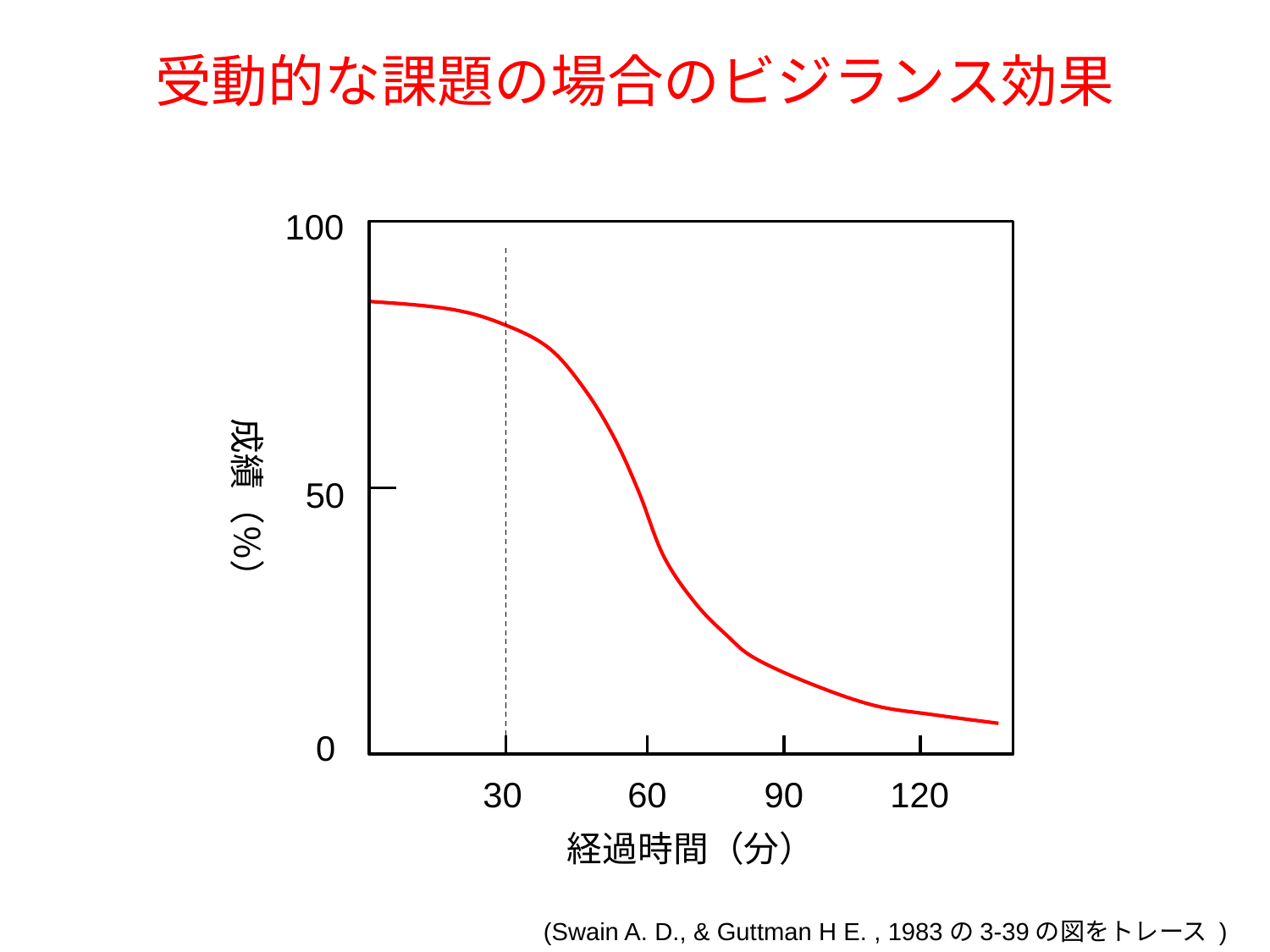

# 受動的な課題の場合のビジランス効果
100

成績（％）
0
30
60
90
120
経過時間（分）

50
(Swain A. D., & Guttman H E. , 1983の3-39の図をトレース )